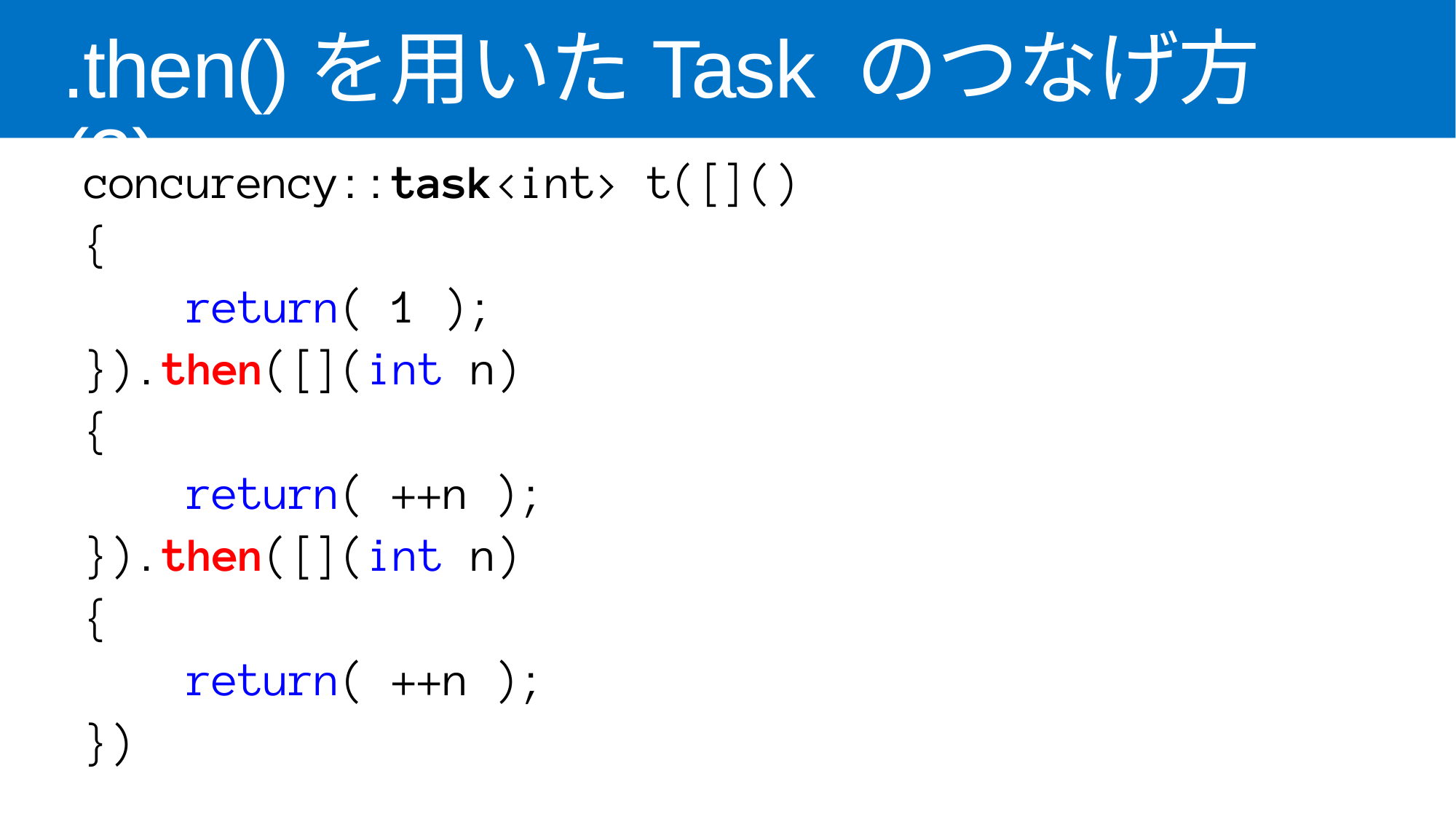

# .then()を用いたTask のつなげ方 (2)
concurency::task<int> t([]()
{
    return( 1 );
}).then([](int n)
{
    return( ++n );
}).then([](int n)
{
    return( ++n );
})